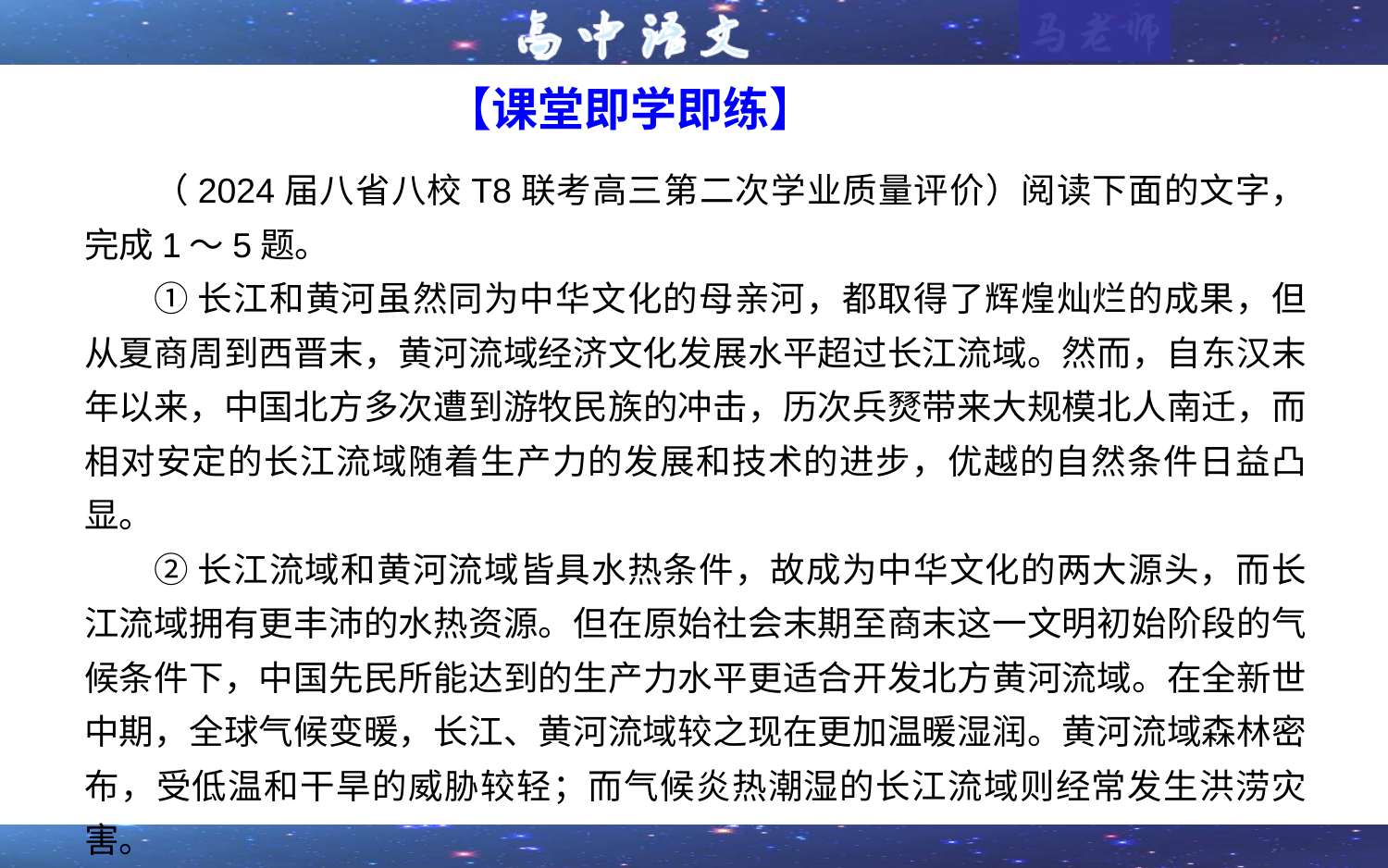

【课堂即学即练】
（2024届八省八校T8联考高三第二次学业质量评价）阅读下面的文字，完成1～5题。
①长江和黄河虽然同为中华文化的母亲河，都取得了辉煌灿烂的成果，但从夏商周到西晋末，黄河流域经济文化发展水平超过长江流域。然而，自东汉末年以来，中国北方多次遭到游牧民族的冲击，历次兵燹带来大规模北人南迁，而相对安定的长江流域随着生产力的发展和技术的进步，优越的自然条件日益凸显。
②长江流域和黄河流域皆具水热条件，故成为中华文化的两大源头，而长江流域拥有更丰沛的水热资源。但在原始社会末期至商末这一文明初始阶段的气候条件下，中国先民所能达到的生产力水平更适合开发北方黄河流域。在全新世中期，全球气候变暖，长江、黄河流域较之现在更加温暖湿润。黄河流域森林密布，受低温和干旱的威胁较轻；而气候炎热潮湿的长江流域则经常发生洪涝灾害。